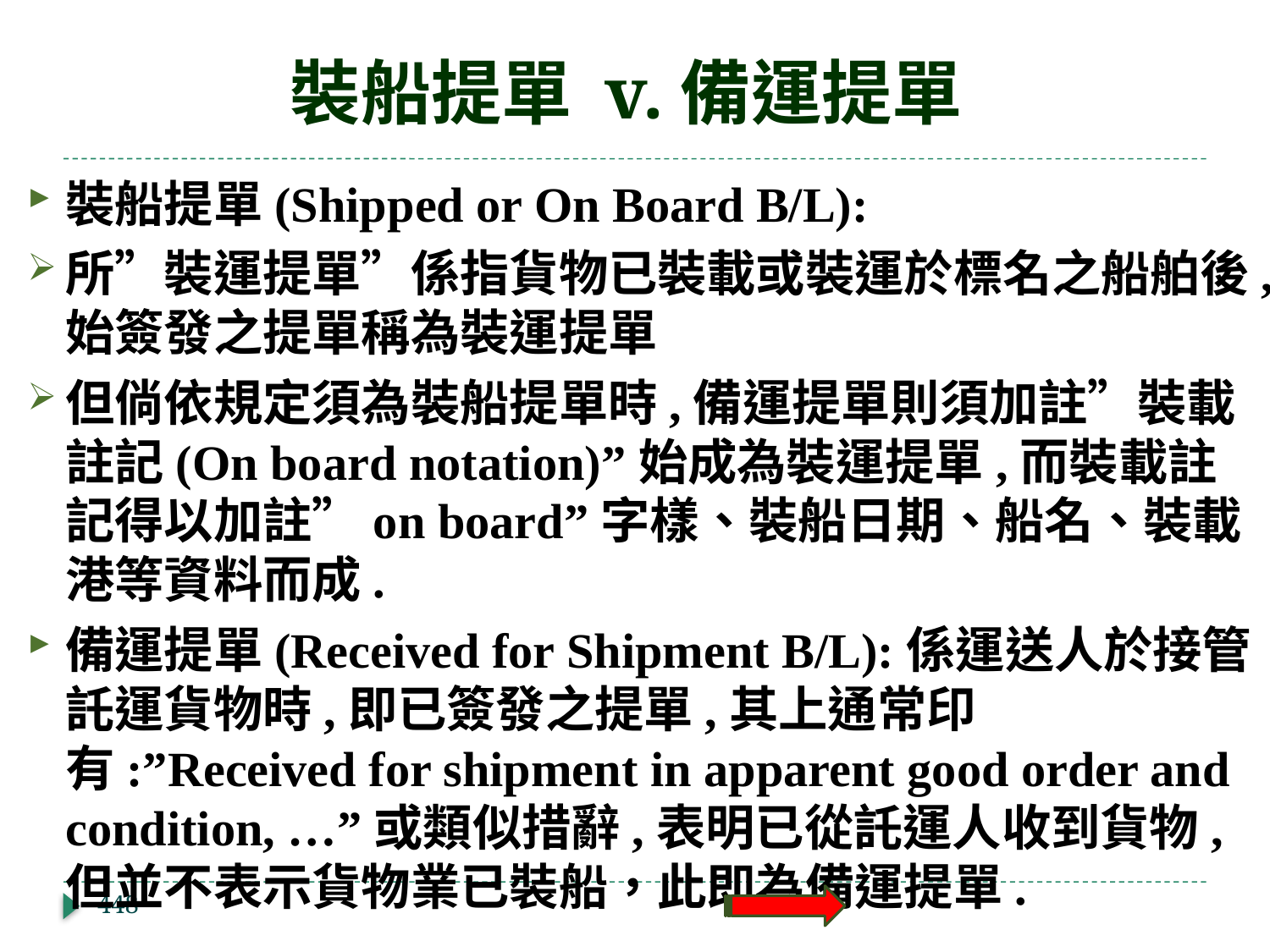

# 裝船提單 v.備運提單
裝船提單(Shipped or On Board B/L):
所”裝運提單”係指貨物已裝載或裝運於標名之船舶後,始簽發之提單稱為裝運提單
但倘依規定須為裝船提單時,備運提單則須加註”裝載註記(On board notation)”始成為裝運提單,而裝載註記得以加註”on board”字樣、裝船日期、船名、裝載港等資料而成.
備運提單(Received for Shipment B/L):係運送人於接管託運貨物時,即已簽發之提單,其上通常印有:”Received for shipment in apparent good order and condition, …”或類似措辭,表明已從託運人收到貨物,但並不表示貨物業已裝船，此即為備運提單.
448